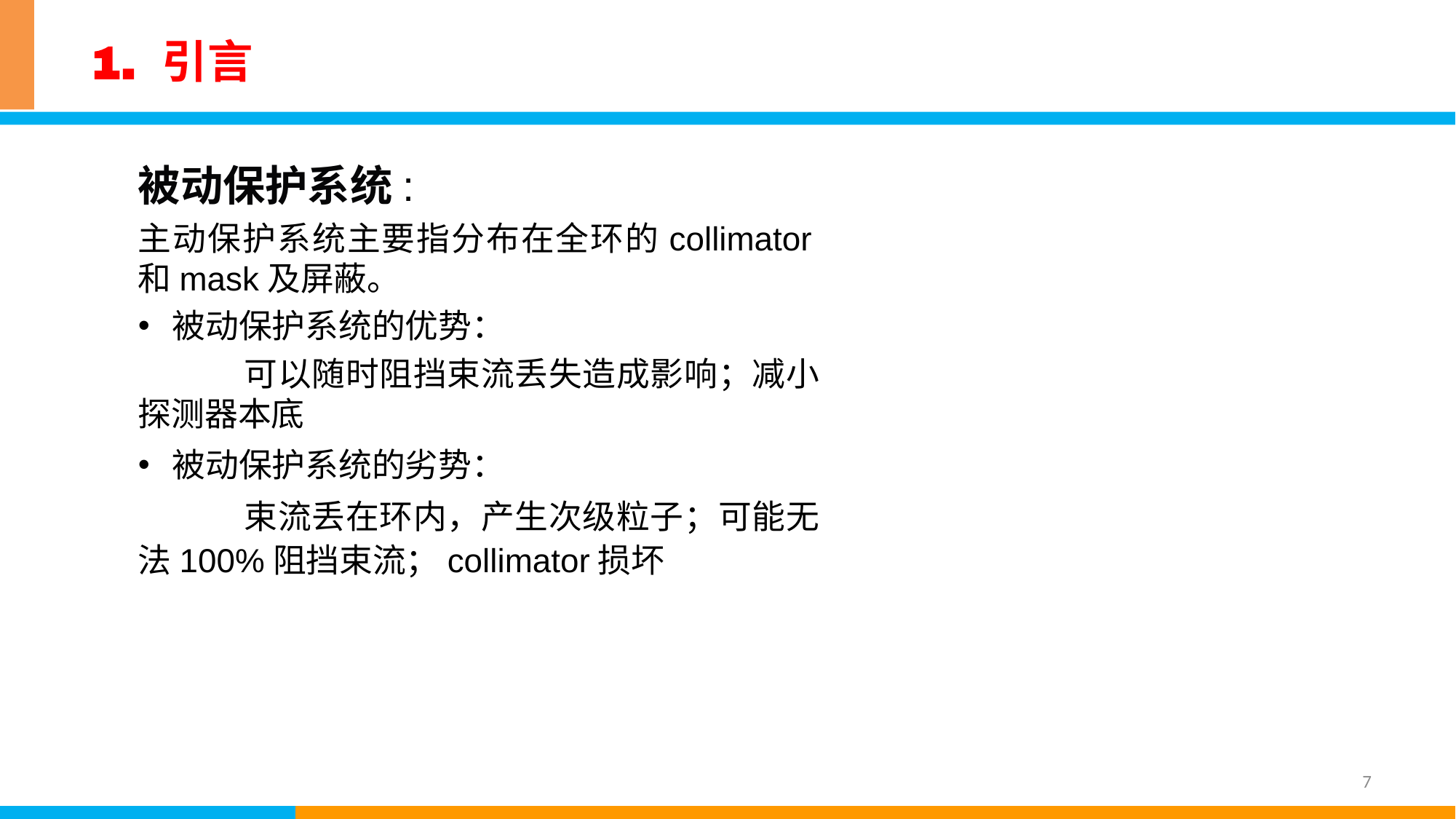

# 1. 引言
被动保护系统:
主动保护系统主要指分布在全环的collimator和mask及屏蔽。
被动保护系统的优势：
            可以随时阻挡束流丢失造成影响；减小探测器本底
被动保护系统的劣势：
            束流丢在环内，产生次级粒子；可能无法100%阻挡束流；collimator损坏
7